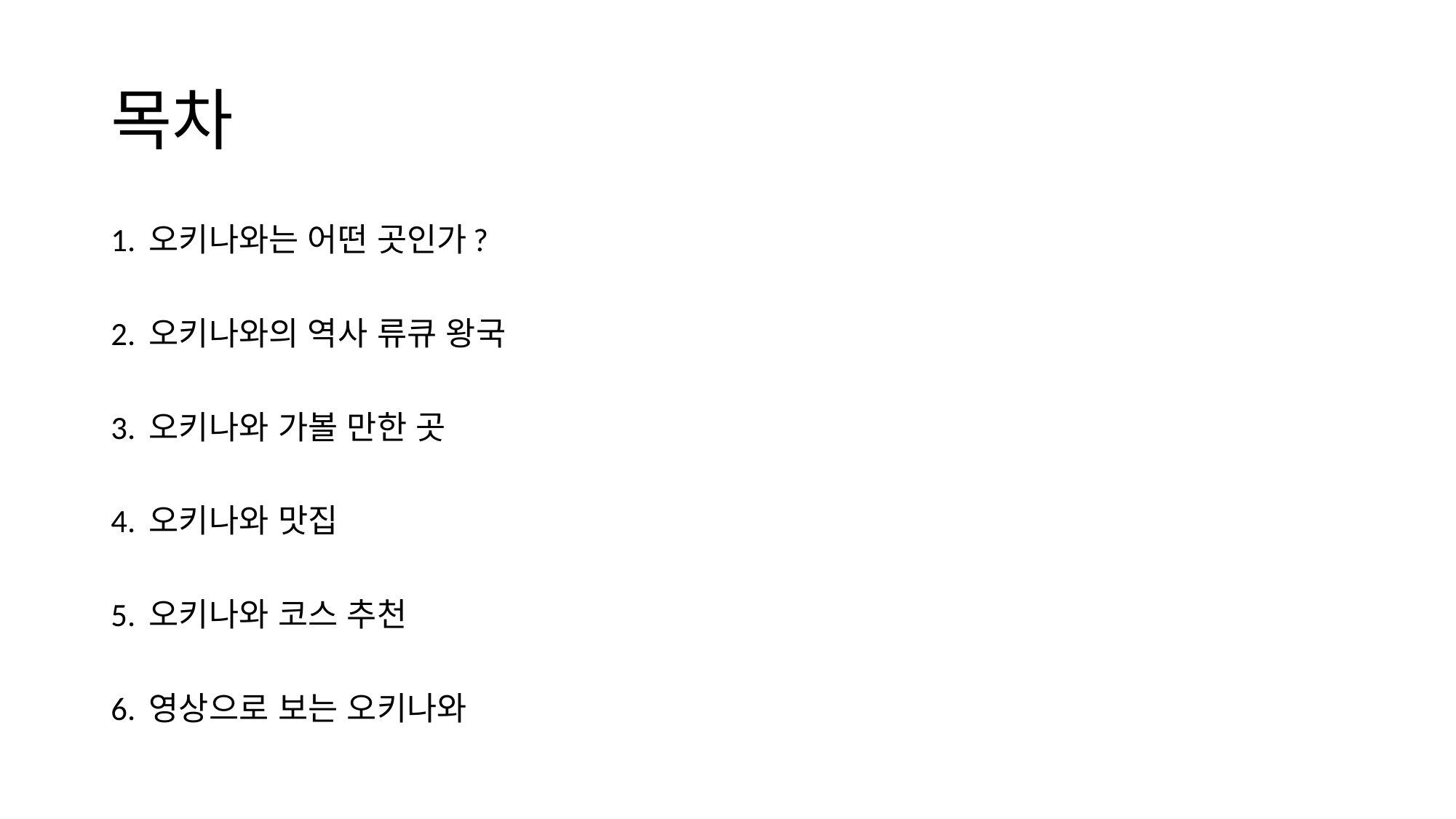

# 목차
1. 오키나와는 어떤 곳인가?

2. 오키나와의 역사 류큐 왕국

3. 오키나와 가볼 만한 곳

4. 오키나와 맛집

5. 오키나와 코스 추천

6. 영상으로 보는 오키나와